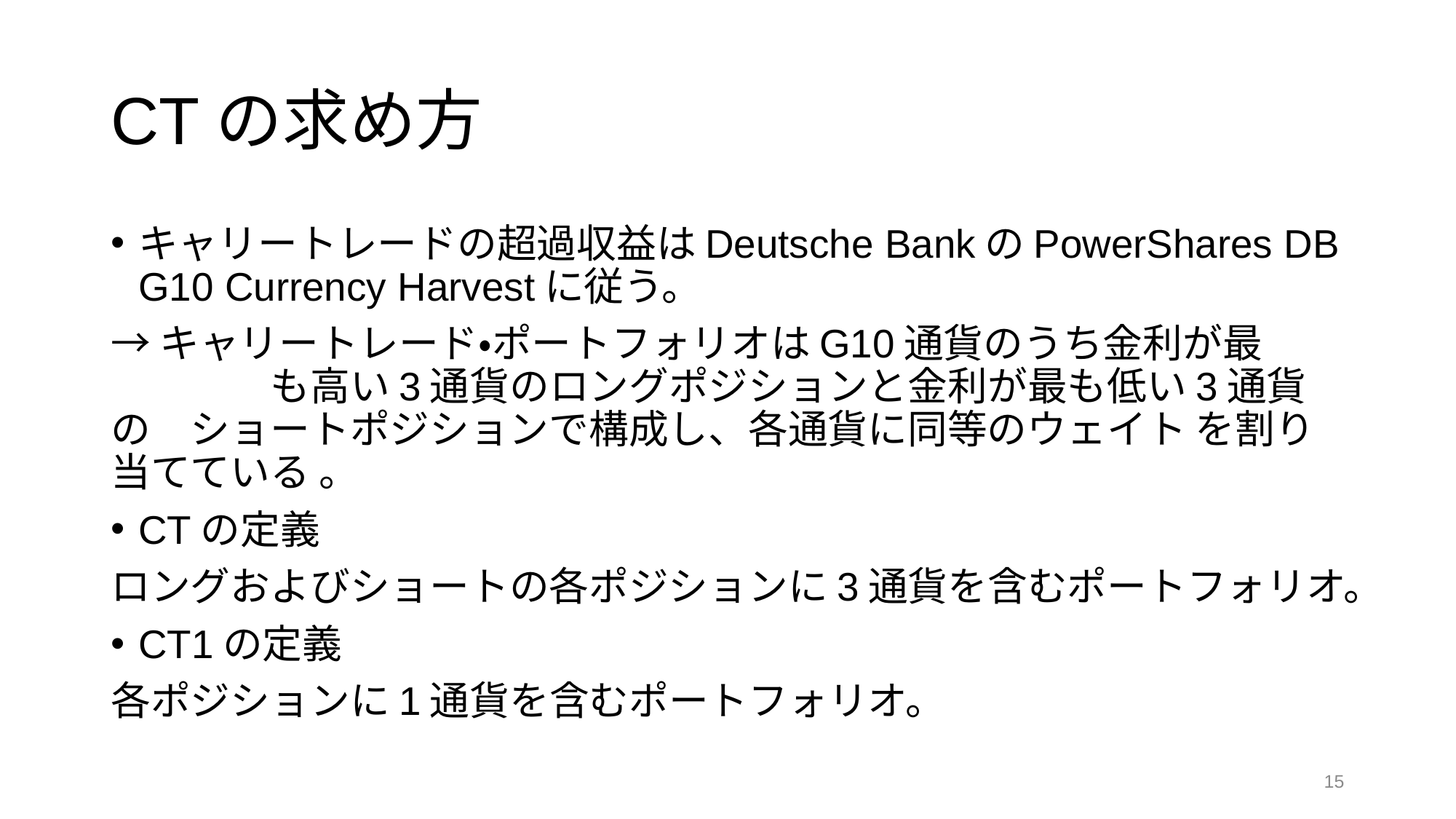

# CTの求め方
キャリートレードの超過収益はDeutsche BankのPowerShares DB G10 Currency Harvestに従う。
→キャリートレード・ポートフォリオはG10通貨のうち金利が最　　　　　　も高い3通貨のロングポジションと金利が最も低い3通貨の　ショートポジションで構成し、各通貨に同等のウェイト を割り当てている 。
CTの定義
ロングおよびショートの各ポジションに3通貨を含むポートフォリオ。
CT1の定義
各ポジションに1通貨を含むポートフォリオ。
15